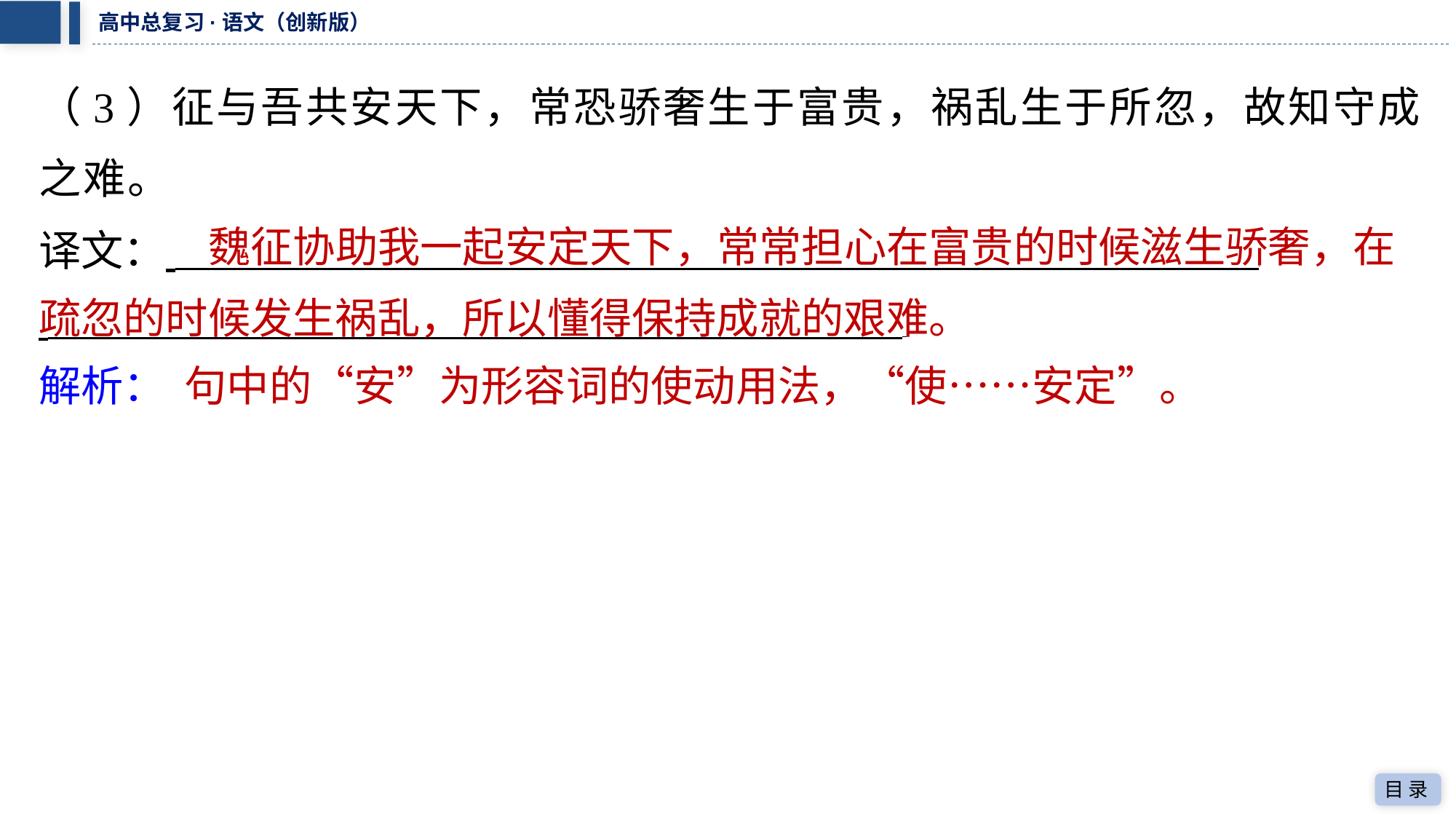

（3）征与吾共安天下，常恐骄奢生于富贵，祸乱生于所忽，故知守成
之难。
译文：                                                                                                                                                                   ⁠
                                                                                                                                 ⁠
魏征协助我一起安定天下，常常担心在富贵的时候滋生骄奢，在
疏忽的时候发生祸乱，所以懂得保持成就的艰难。
解析：  句中的“安”为形容词的使动用法，“使……安定”。